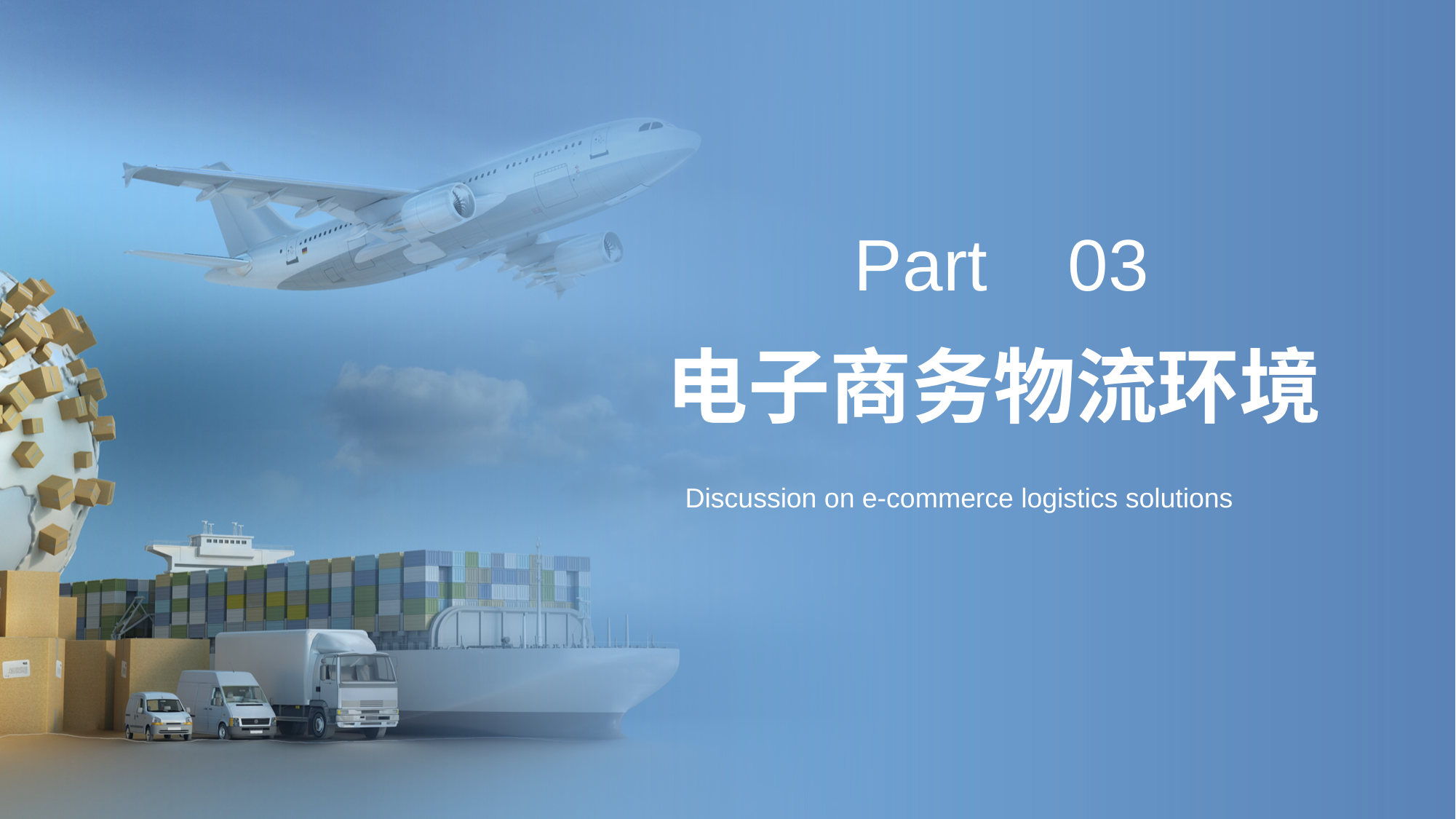

Part    03
# 电子商务物流环境

Discussion on e-commerce logistics solutions